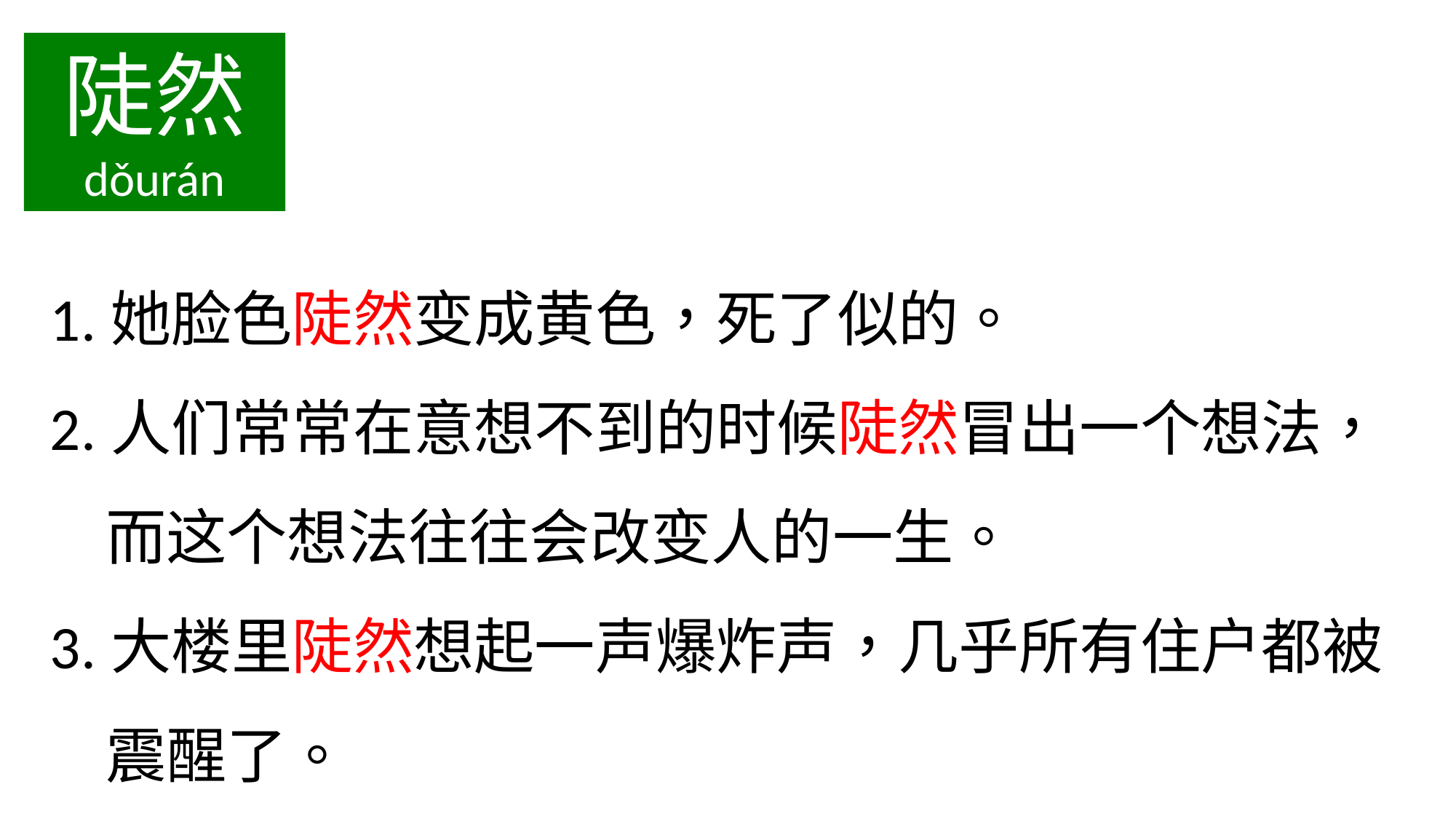

陡然
dǒurán
1.她脸色陡然变成黄色，死了似的。
2.人们常常在意想不到的时候陡然冒出一个想法，
   而这个想法往往会改变人的一生。
3.大楼里陡然想起一声爆炸声，几乎所有住户都被
   震醒了。